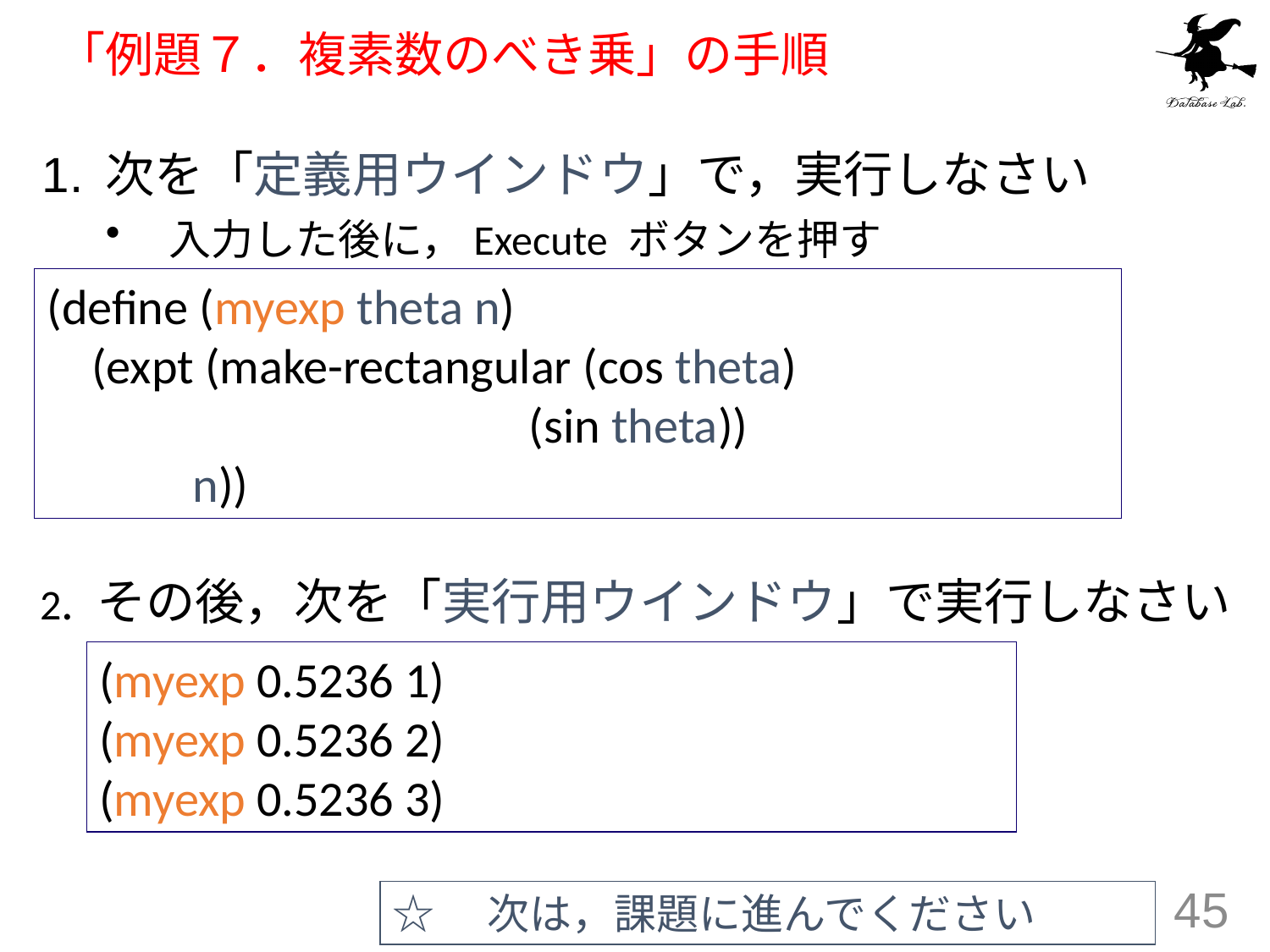

# 「例題７．複素数のべき乗」の手順
次を「定義用ウインドウ」で，実行しなさい
入力した後に，Execute ボタンを押す
(define (myexp theta n)
    (expt (make-rectangular (cos theta)
                                           (sin theta))
             n))
2. その後，次を「実行用ウインドウ」で実行しなさい
(myexp 0.5236 1)
(myexp 0.5236 2)
(myexp 0.5236 3)
☆　次は，課題に進んでください
45